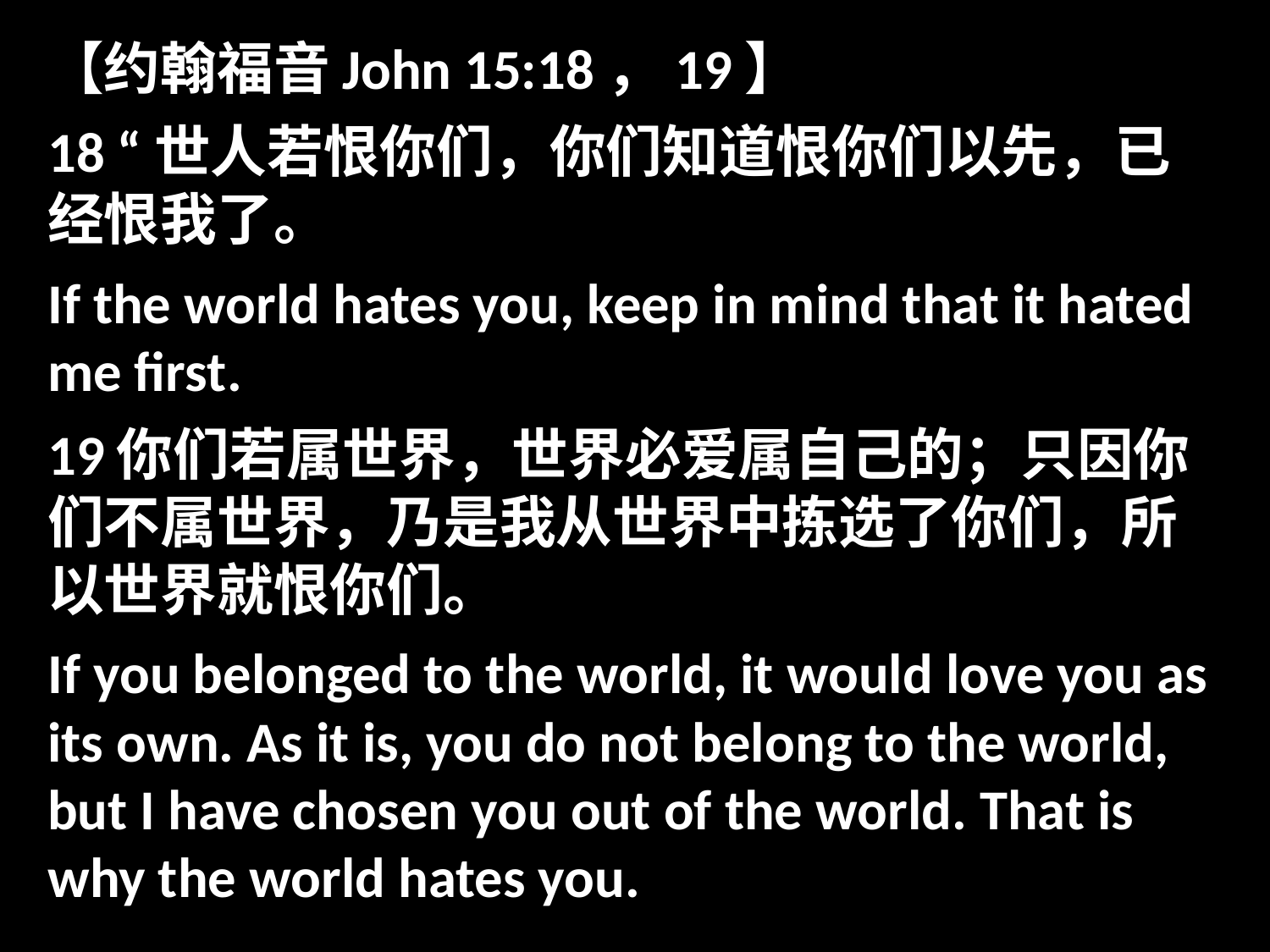

【约翰福音John 15:18，19】
18 “世人若恨你们，你们知道恨你们以先，已经恨我了。
If the world hates you, keep in mind that it hated me first.
19你们若属世界，世界必爱属自己的；只因你们不属世界，乃是我从世界中拣选了你们，所以世界就恨你们。
If you belonged to the world, it would love you as its own. As it is, you do not belong to the world, but I have chosen you out of the world. That is why the world hates you.